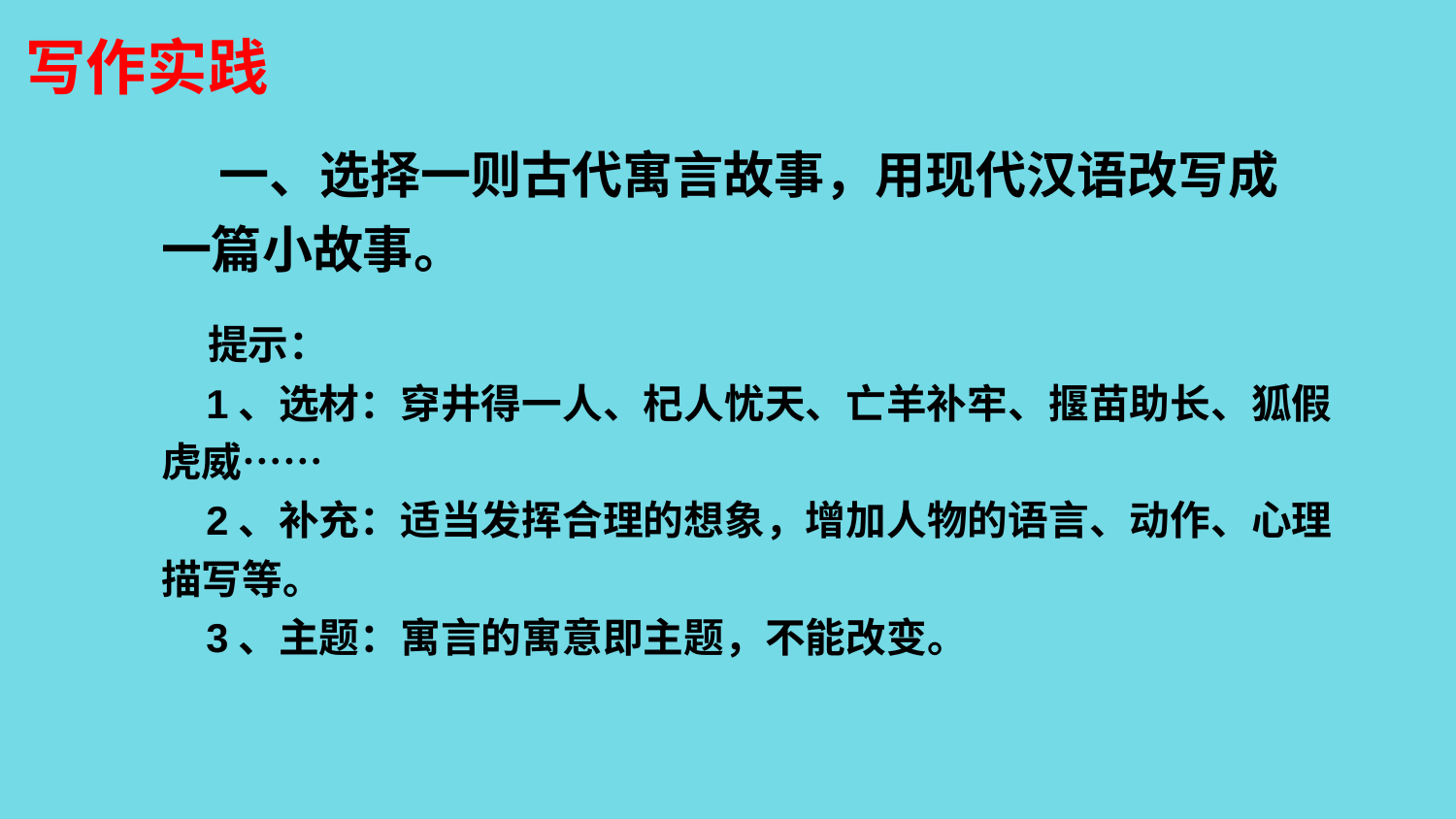

写作实践
    一、选择一则古代寓言故事，用现代汉语改写成一篇小故事。
    提示：
    1、选材：穿井得一人、杞人忧天、亡羊补牢、揠苗助长、狐假虎威……
    2、补充：适当发挥合理的想象，增加人物的语言、动作、心理描写等。
    3、主题：寓言的寓意即主题，不能改变。